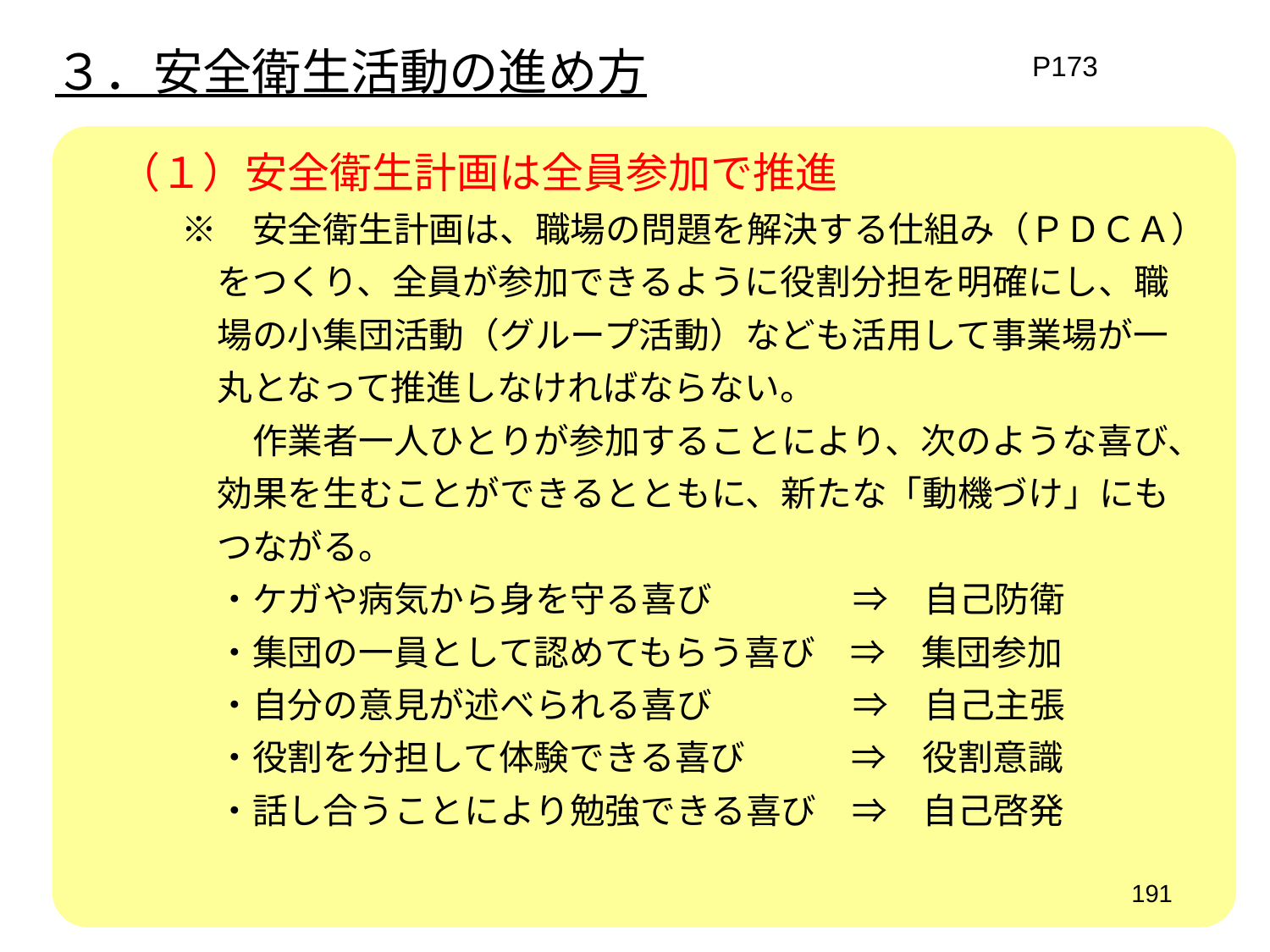

３．安全衛生活動の進め方
P173
　（１）安全衛生計画は全員参加で推進
　　　※　安全衛生計画は、職場の問題を解決する仕組み（ＰＤＣＡ）
　　　　をつくり、全員が参加できるように役割分担を明確にし、職
　　　　場の小集団活動（グループ活動）なども活用して事業場が一
　　　　丸となって推進しなければならない。
　　　　　作業者一人ひとりが参加することにより、次のような喜び、
　　　　効果を生むことができるとともに、新たな「動機づけ」にも
　　　　つながる。
　　　　・ケガや病気から身を守る喜び　　　　⇒　自己防衛
　　　　・集団の一員として認めてもらう喜び　⇒　集団参加
　　　　・自分の意見が述べられる喜び　　　　⇒　自己主張
　　　　・役割を分担して体験できる喜び　　　⇒　役割意識
　　　　・話し合うことにより勉強できる喜び　⇒　自己啓発

191